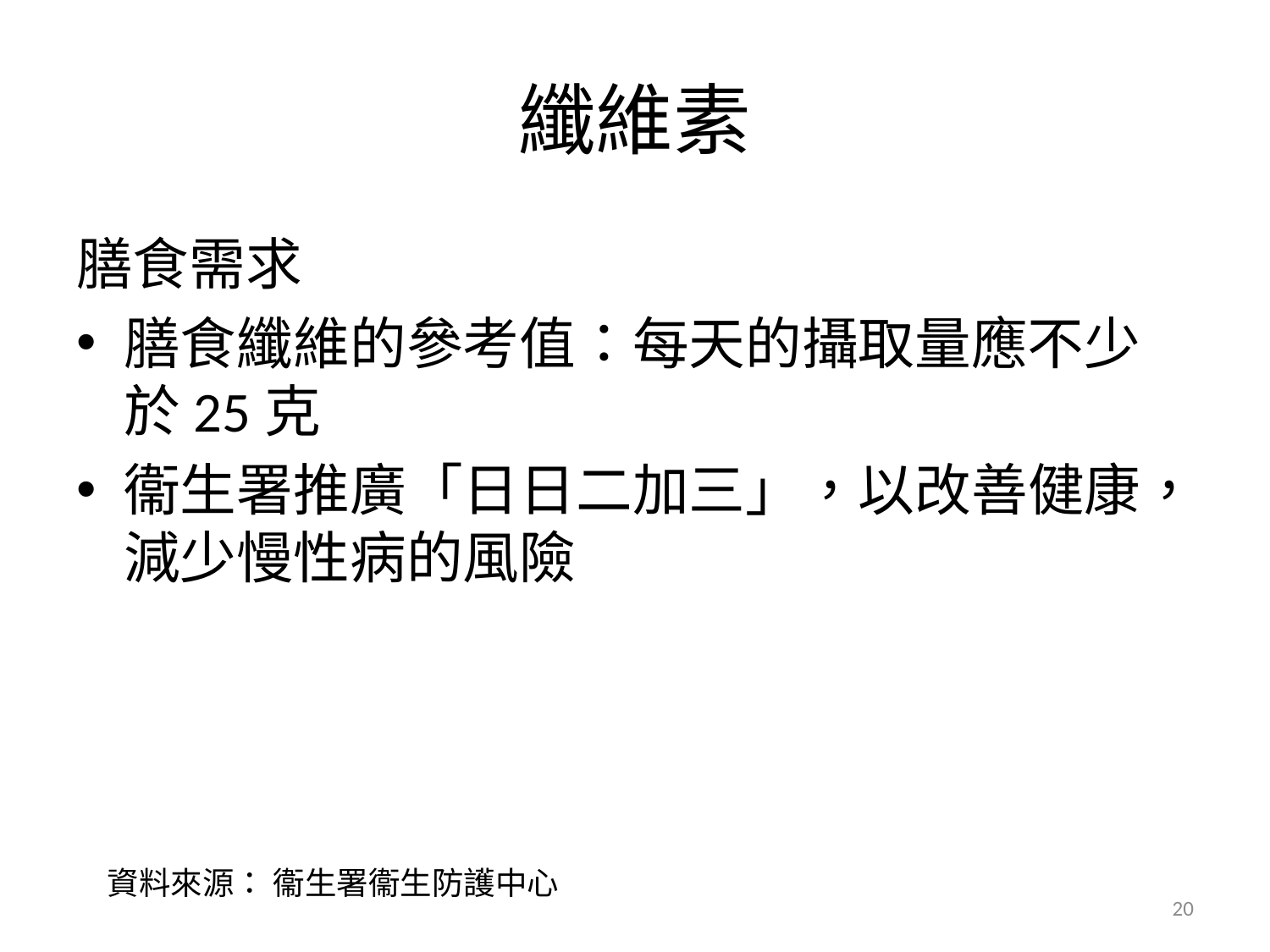

# 纖維素
膳食需求
膳食纖維的參考值：每天的攝取量應不少於25克
衞生署推廣「日日二加三」，以改善健康，減少慢性病的風險
資料來源： 衞生署衞生防護中心
20